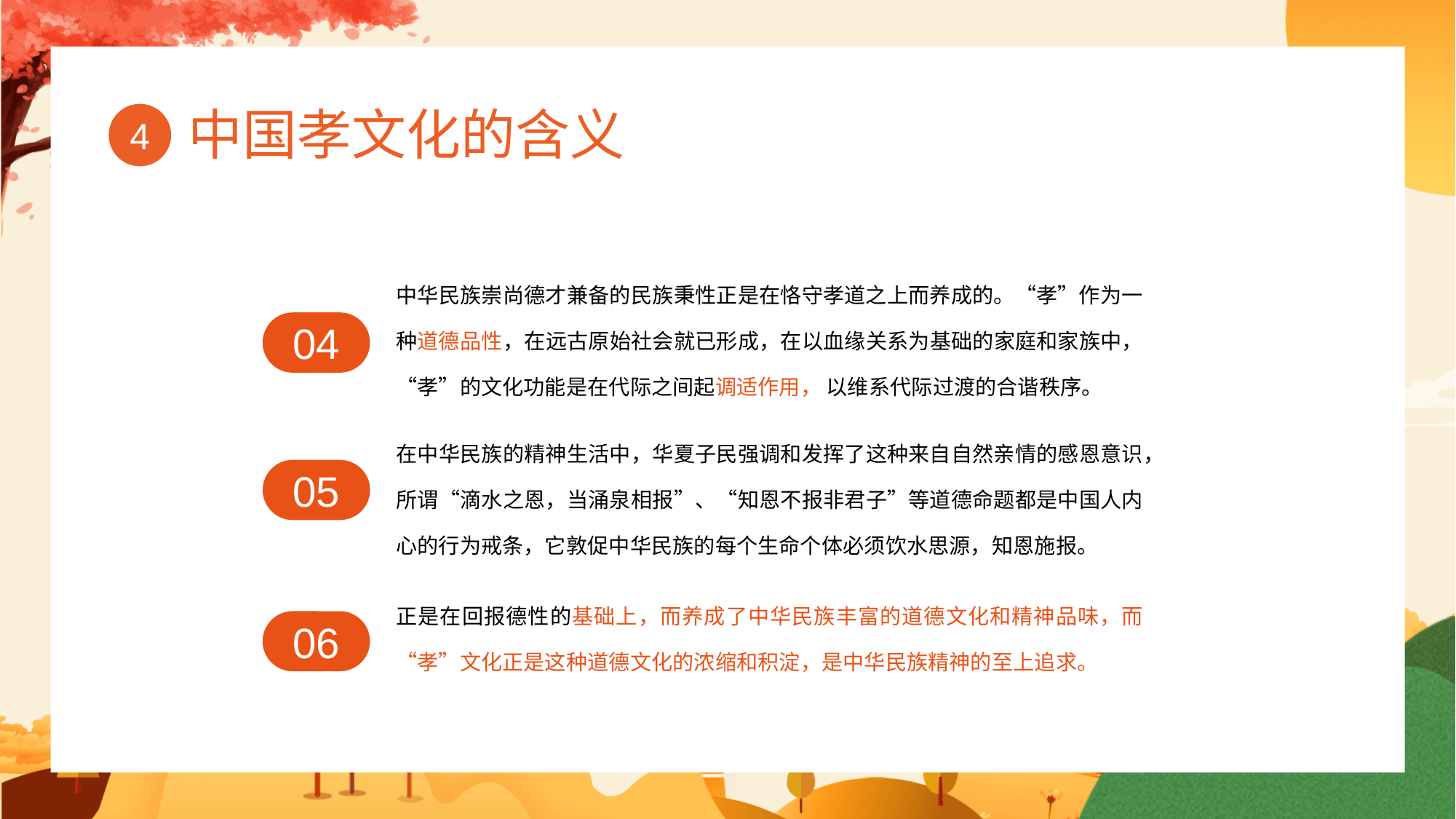

中华民族崇尚德才兼备的民族秉性正是在恪守孝道之上而养成的。“孝”作为一种道德品性，在远古原始社会就已形成，在以血缘关系为基础的家庭和家族中，“孝”的文化功能是在代际之间起调适作用， 以维系代际过渡的合谐秩序。
04
在中华民族的精神生活中，华夏子民强调和发挥了这种来自自然亲情的感恩意识，所谓“滴水之恩，当涌泉相报”、“知恩不报非君子”等道德命题都是中国人内心的行为戒条，它敦促中华民族的每个生命个体必须饮水思源，知恩施报。
05
正是在回报德性的基础上，而养成了中华民族丰富的道德文化和精神品味，而“孝”文化正是这种道德文化的浓缩和积淀，是中华民族精神的至上追求。
06